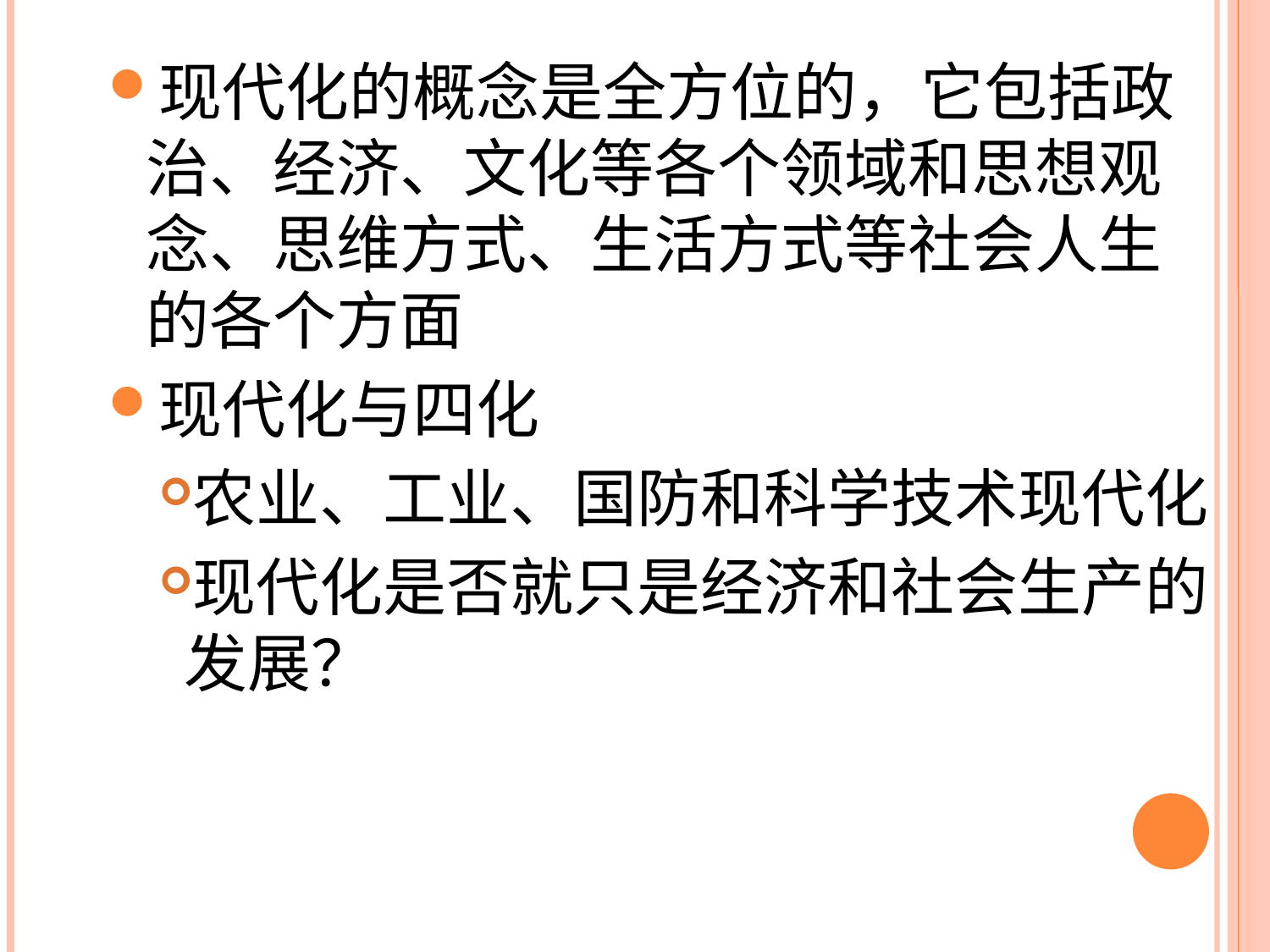

现代化的概念是全方位的，它包括政治、经济、文化等各个领域和思想观念、思维方式、生活方式等社会人生的各个方面
现代化与四化
农业、工业、国防和科学技术现代化
现代化是否就只是经济和社会生产的发展？